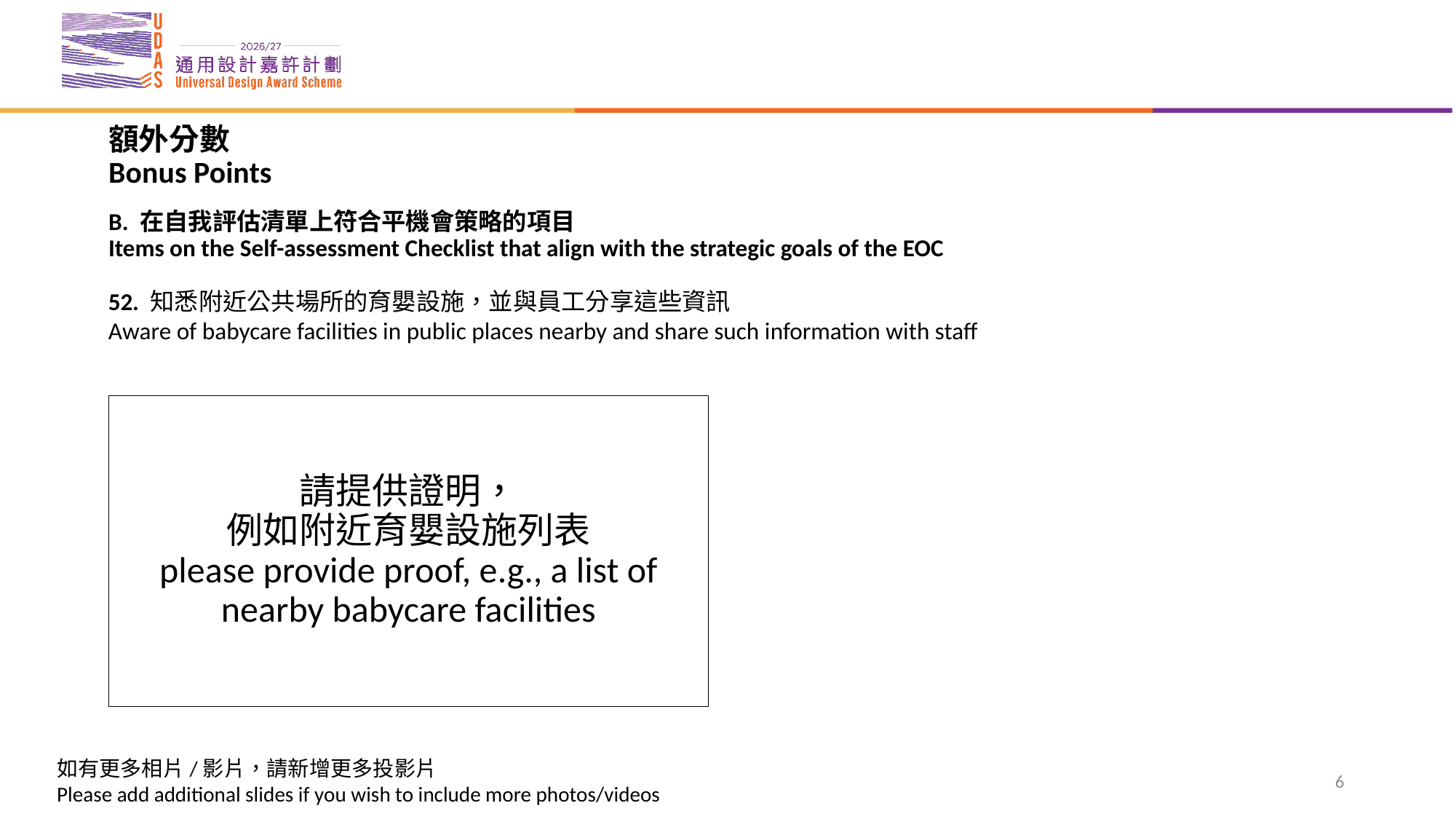

# 額外分數 Bonus Points B. 在自我評估清單上符合平機會策略的項目 Items on the Self-assessment Checklist that align with the strategic goals of the EOC
52. 知悉附近公共場所的育嬰設施，並與員工分享這些資訊
Aware of babycare facilities in public places nearby and share such information with staff
請提供證明，
例如附近育嬰設施列表
please provide proof, e.g., a list of nearby babycare facilities
6